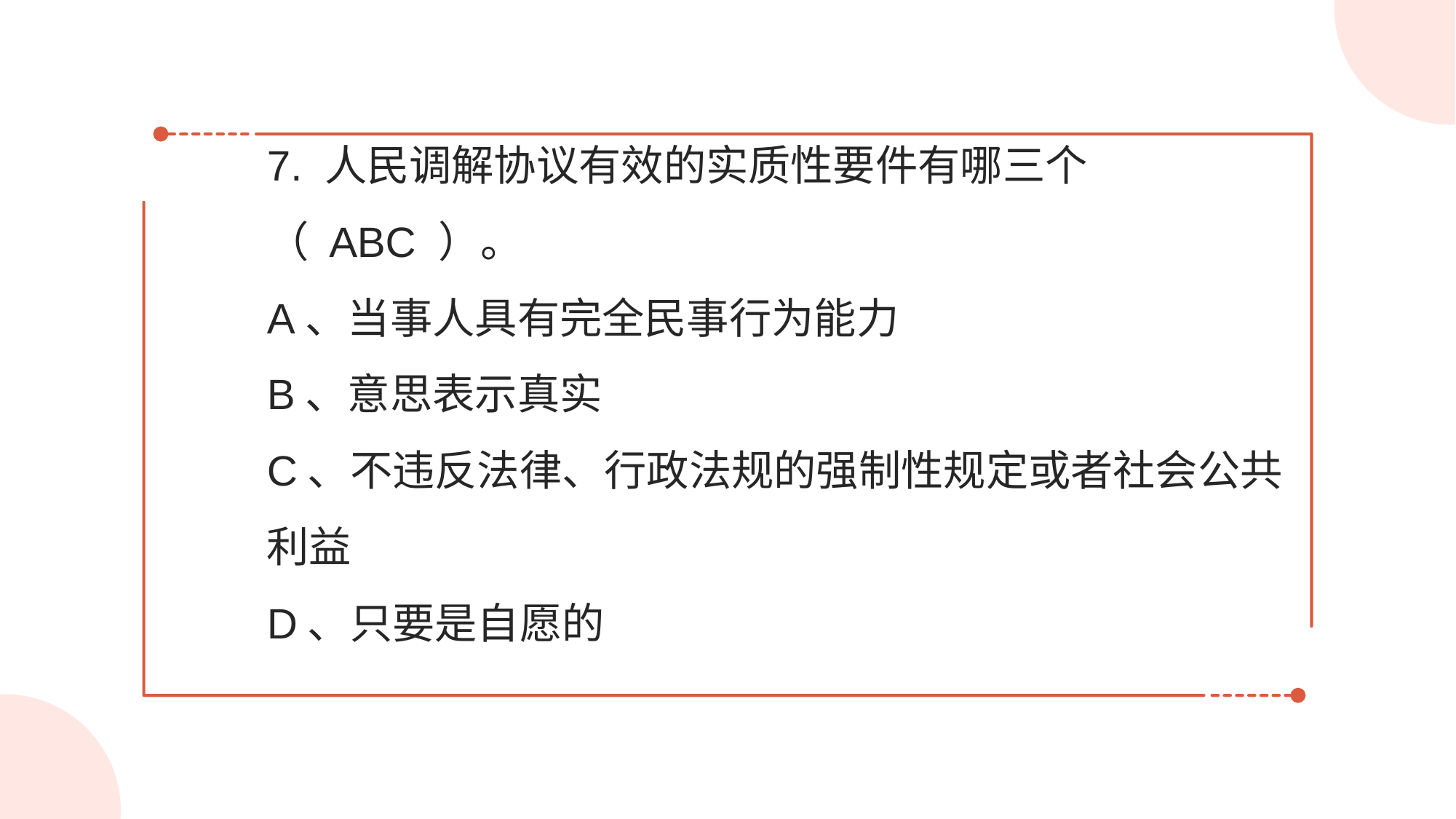

7. 人民调解协议有效的实质性要件有哪三个 （ ABC ）。
A、当事人具有完全民事行为能力
B、意思表示真实
C、不违反法律、行政法规的强制性规定或者社会公共利益
D、只要是自愿的

#